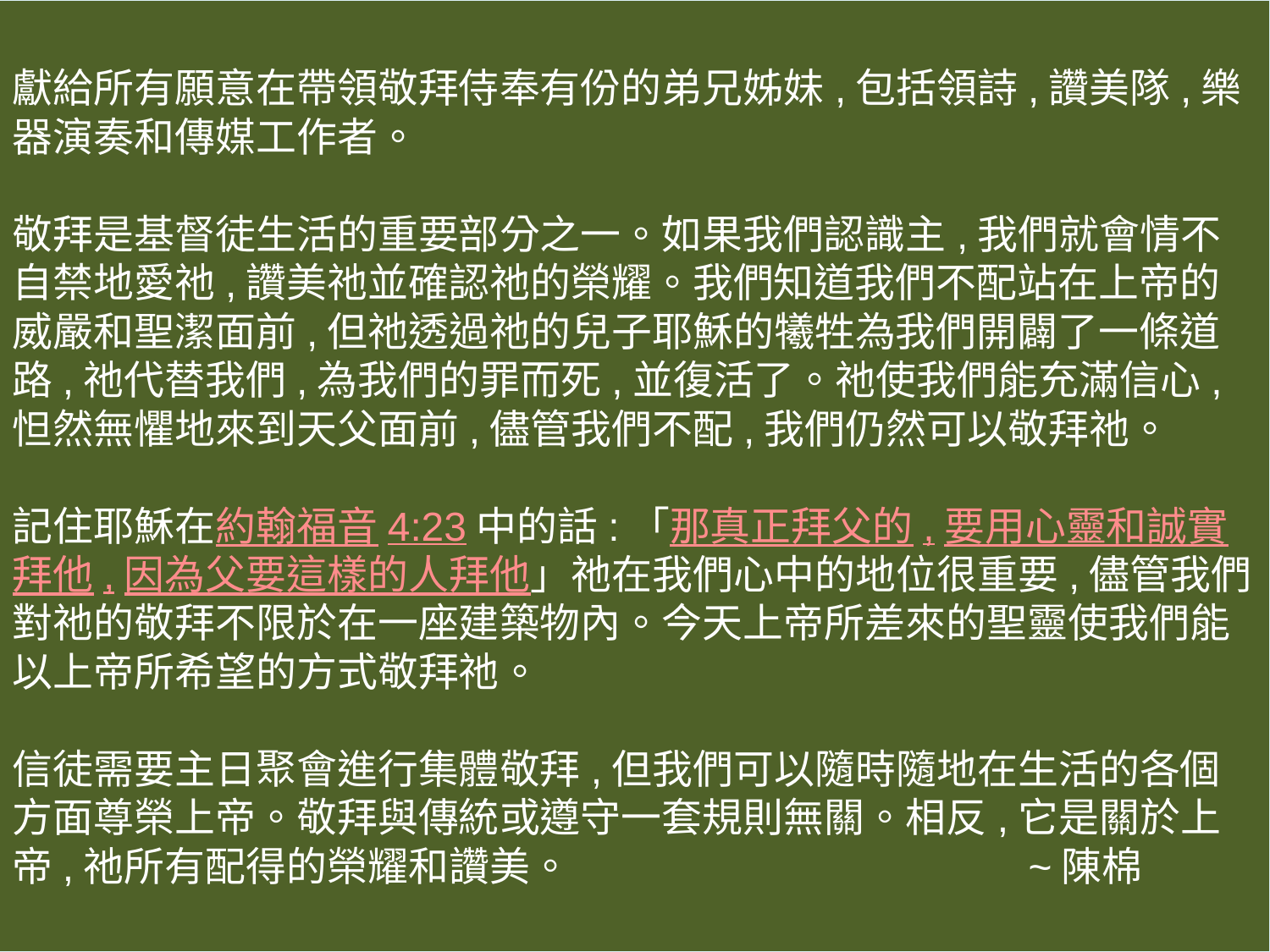

# 獻給所有願意在帶領敬拜侍奉有份的弟兄姊妹,包括領詩,讚美隊,樂器演奏和傳媒工作者。 敬拜是基督徒生活的重要部分之一。如果我們認識主,我們就會情不自禁地愛祂,讚美祂並確認祂的榮耀。我們知道我們不配站在上帝的威嚴和聖潔面前,但祂透過祂的兒子耶穌的犧牲為我們開闢了一條道路,祂代替我們,為我們的罪而死,並復活了。祂使我們能充滿信心,怛然無懼地來到天父面前,儘管我們不配,我們仍然可以敬拜祂。 記住耶穌在約翰福音4:23中的話:「那真正拜父的,要用心靈和誠實拜他,因為父要這樣的人拜他」祂在我們心中的地位很重要,儘管我們對祂的敬拜不限於在一座建築物內。今天上帝所差來的聖靈使我們能以上帝所希望的方式敬拜祂。 信徒需要主日聚會進行集體敬拜,但我們可以隨時隨地在生活的各個方面尊榮上帝。敬拜與傳統或遵守一套規則無關。相反,它是關於上帝,祂所有配得的榮耀和讚美。	 			~陳棉